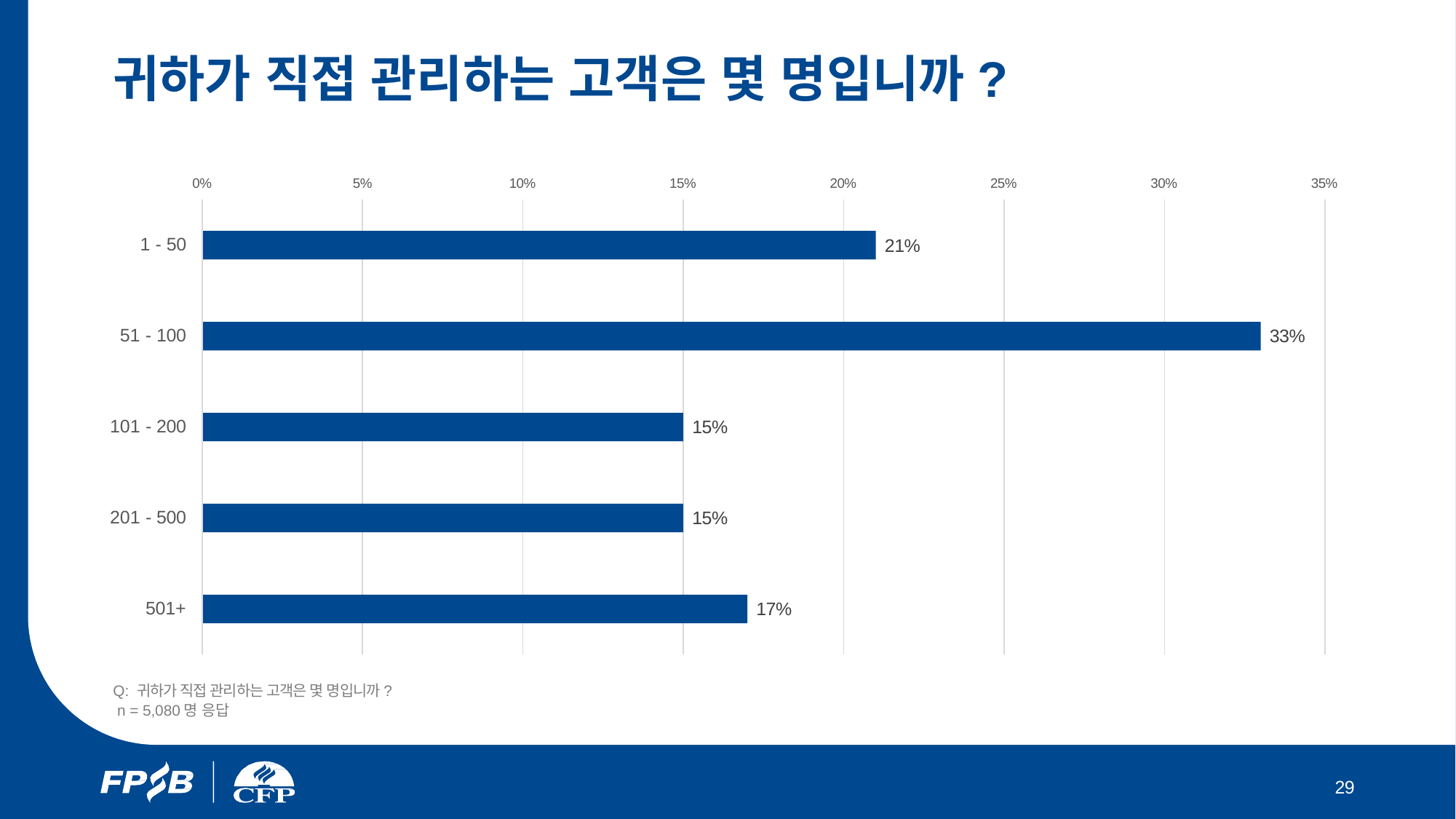

# 귀하가 직접 관리하는 고객은 몇 명입니까?
0%
5%
10%
15%
20%
25%
30%
35%

1 - 50
21%
51 - 100
33%
101 - 200
15%
201 - 500
15%
501+
17%
Q: 귀하가 직접 관리하는 고객은 몇 명입니까?
 n = 5,080명 응답
29